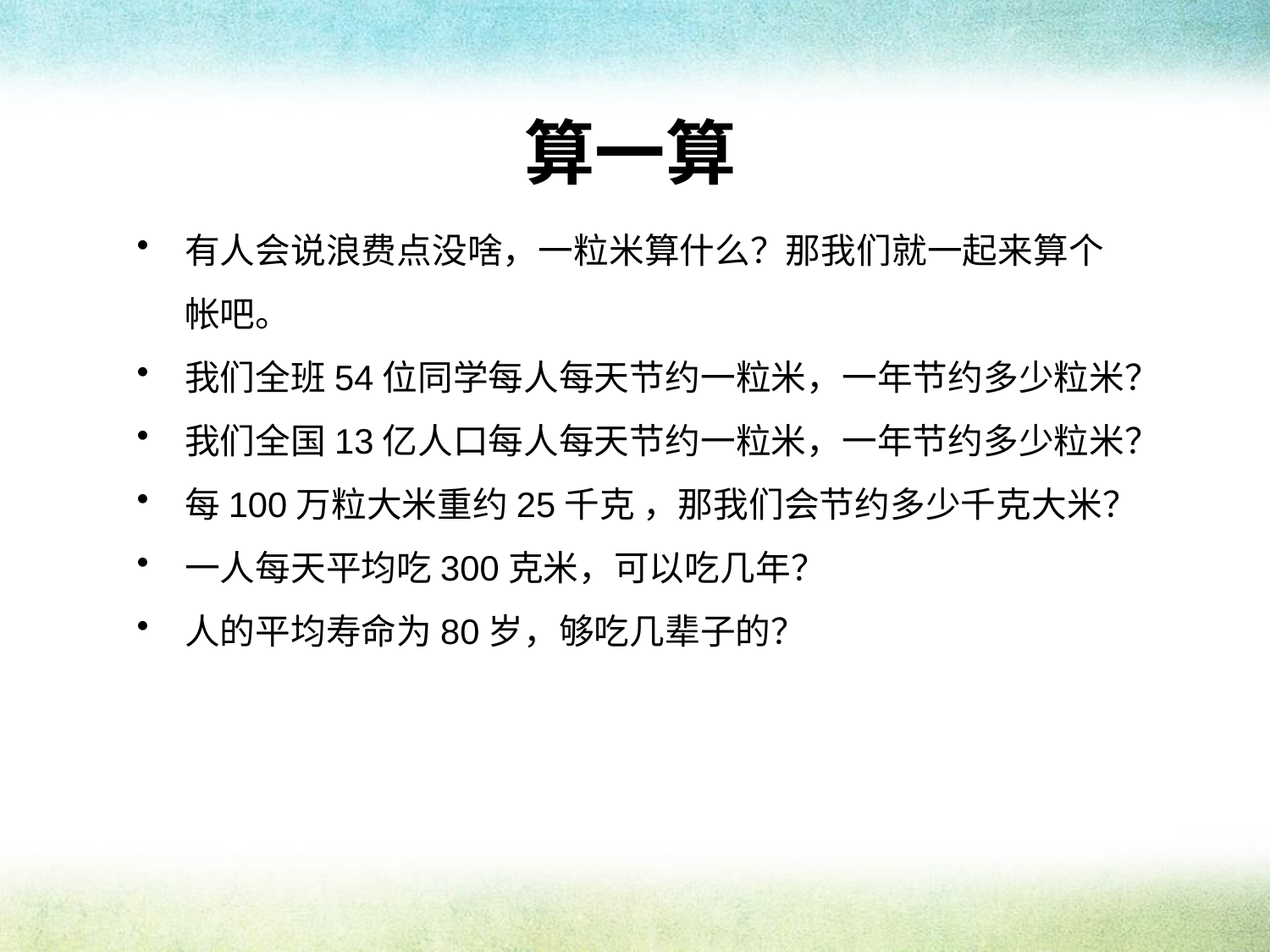

算一算
有人会说浪费点没啥，一粒米算什么？那我们就一起来算个帐吧。
我们全班54位同学每人每天节约一粒米，一年节约多少粒米？
我们全国13亿人口每人每天节约一粒米，一年节约多少粒米？
每100万粒大米重约25千克 ，那我们会节约多少千克大米？
一人每天平均吃300克米，可以吃几年？
人的平均寿命为80岁，够吃几辈子的？